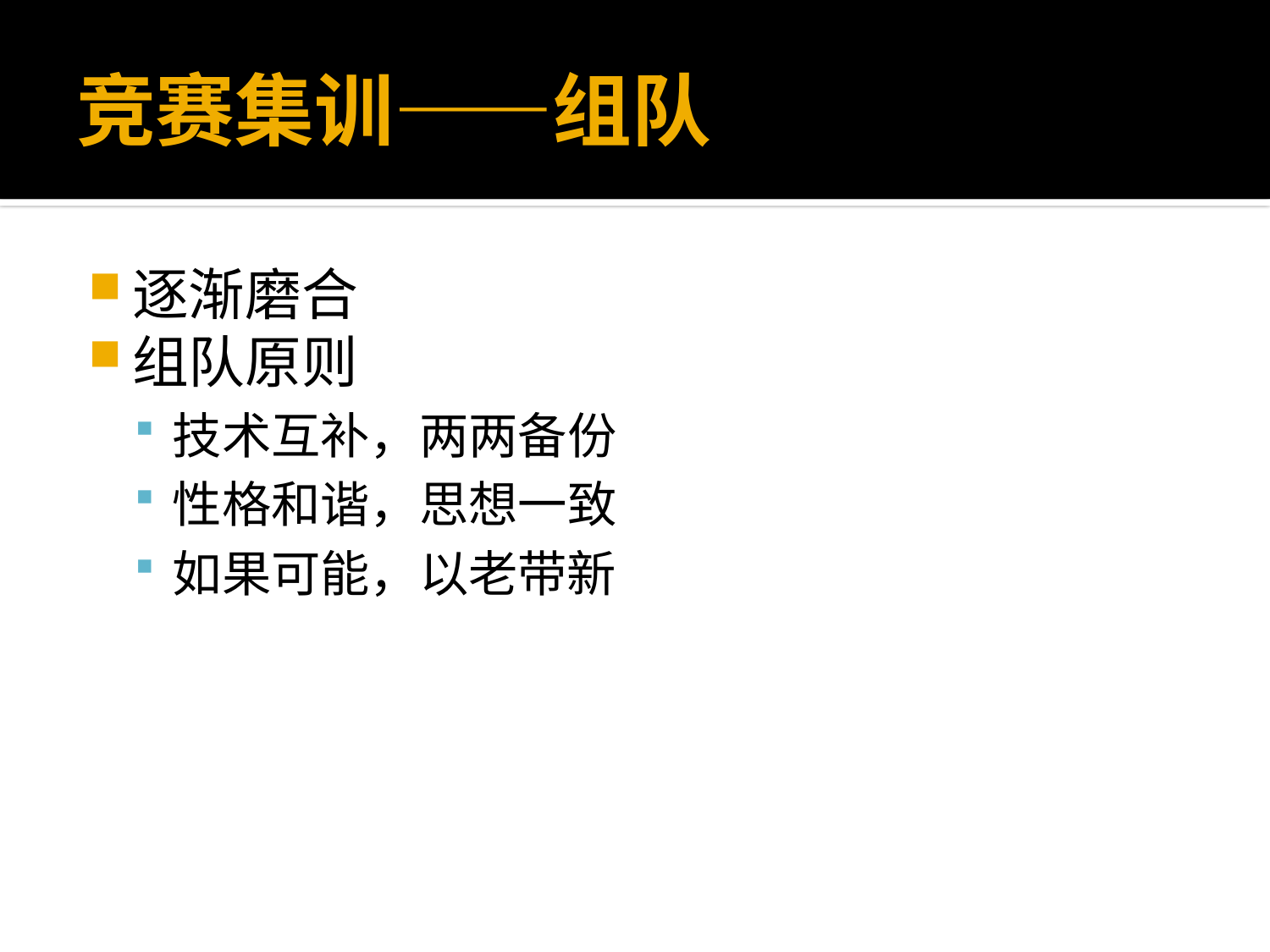

# 竞赛集训——组队
逐渐磨合
组队原则
技术互补，两两备份
性格和谐，思想一致
如果可能，以老带新